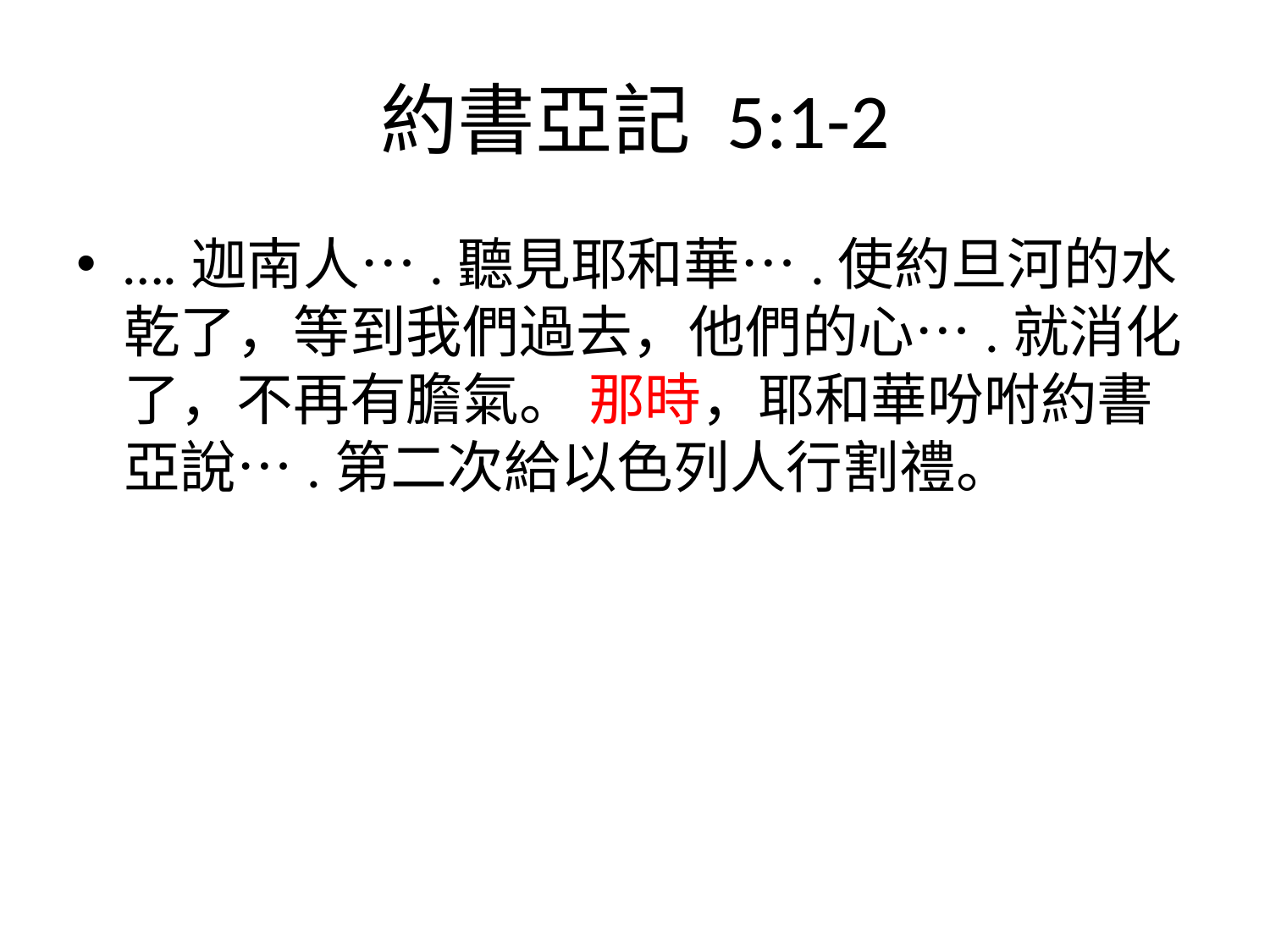

# 約書亞記‬ ‭5:1-2
….迦南人….聽見耶和華….使約旦河的水乾了，等到我們過去，他們的心….就消化了，不再有膽氣。 那時，耶和華吩咐約書亞說….第二次給以色列人行割禮。